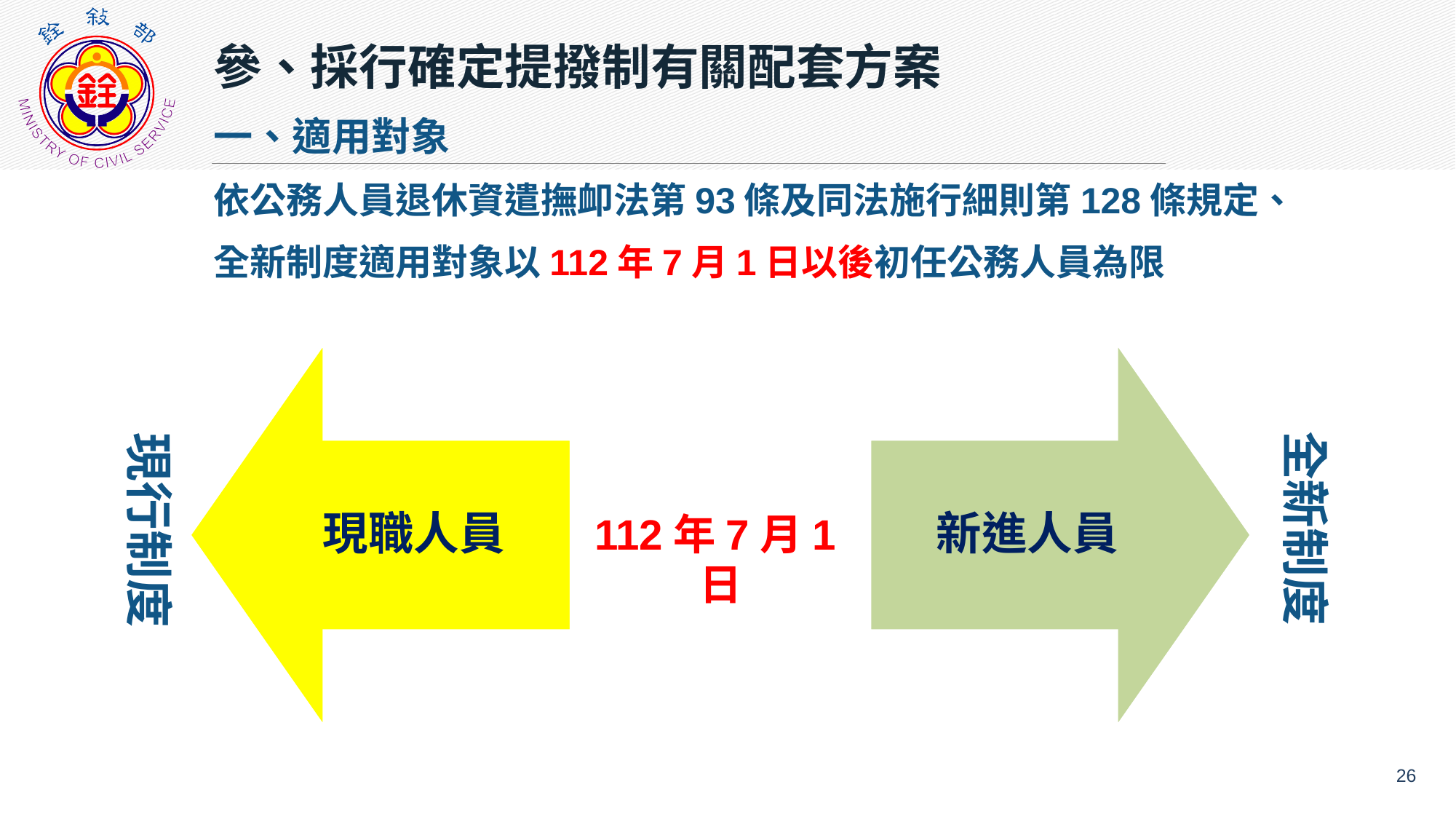

參、採行確定提撥制有關配套方案
一、適用對象
依公務人員退休資遣撫卹法第93條及同法施行細則第128條規定、
全新制度適用對象以112年7月1日以後初任公務人員為限

現職人員
新進人員
全新制度
現行制度
112年7月1日